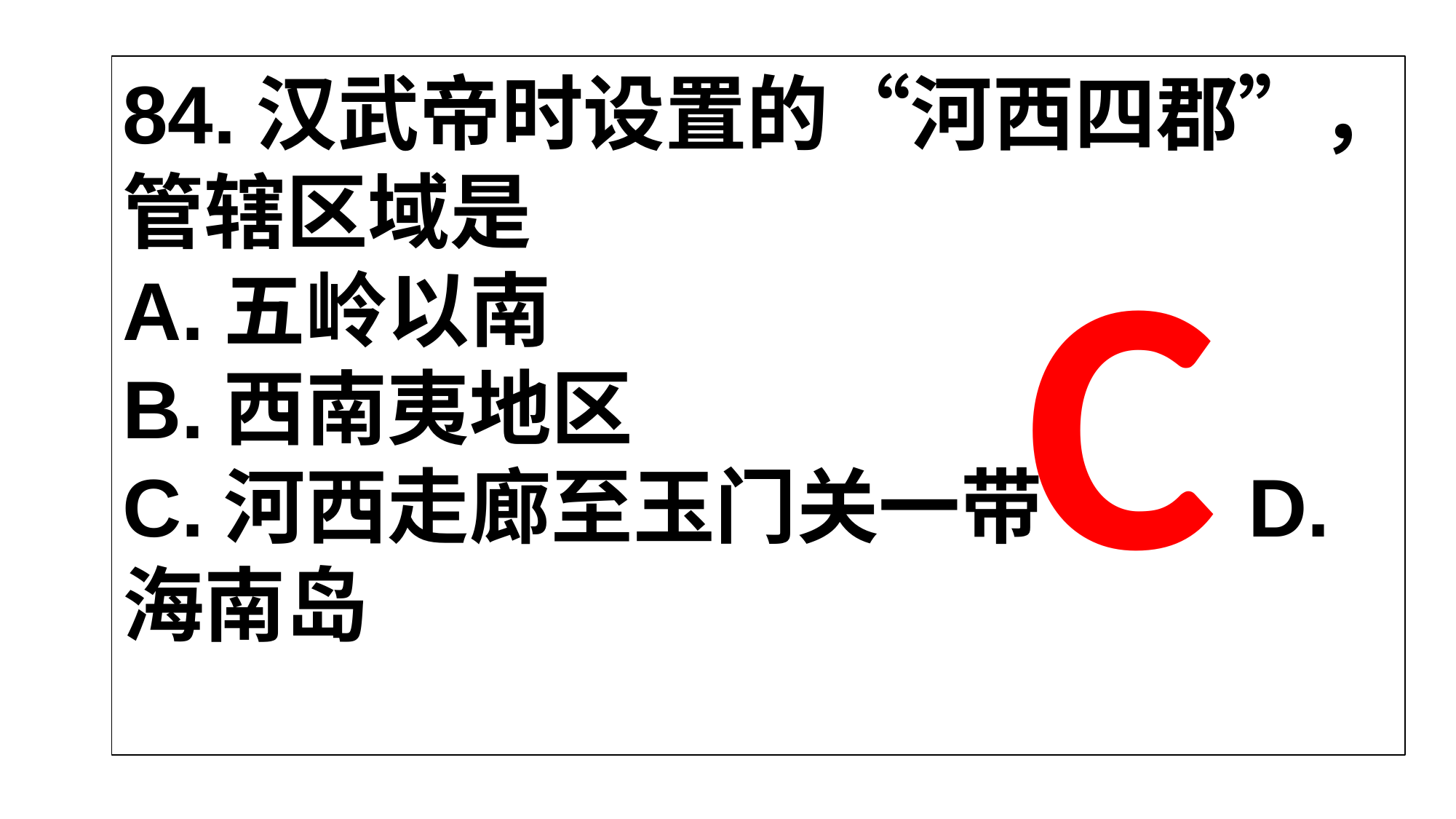

84.汉武帝时设置的“河西四郡”，管辖区域是
A.五岭以南
B.西南夷地区
C.河西走廊至玉门关一带          D.海南岛

C